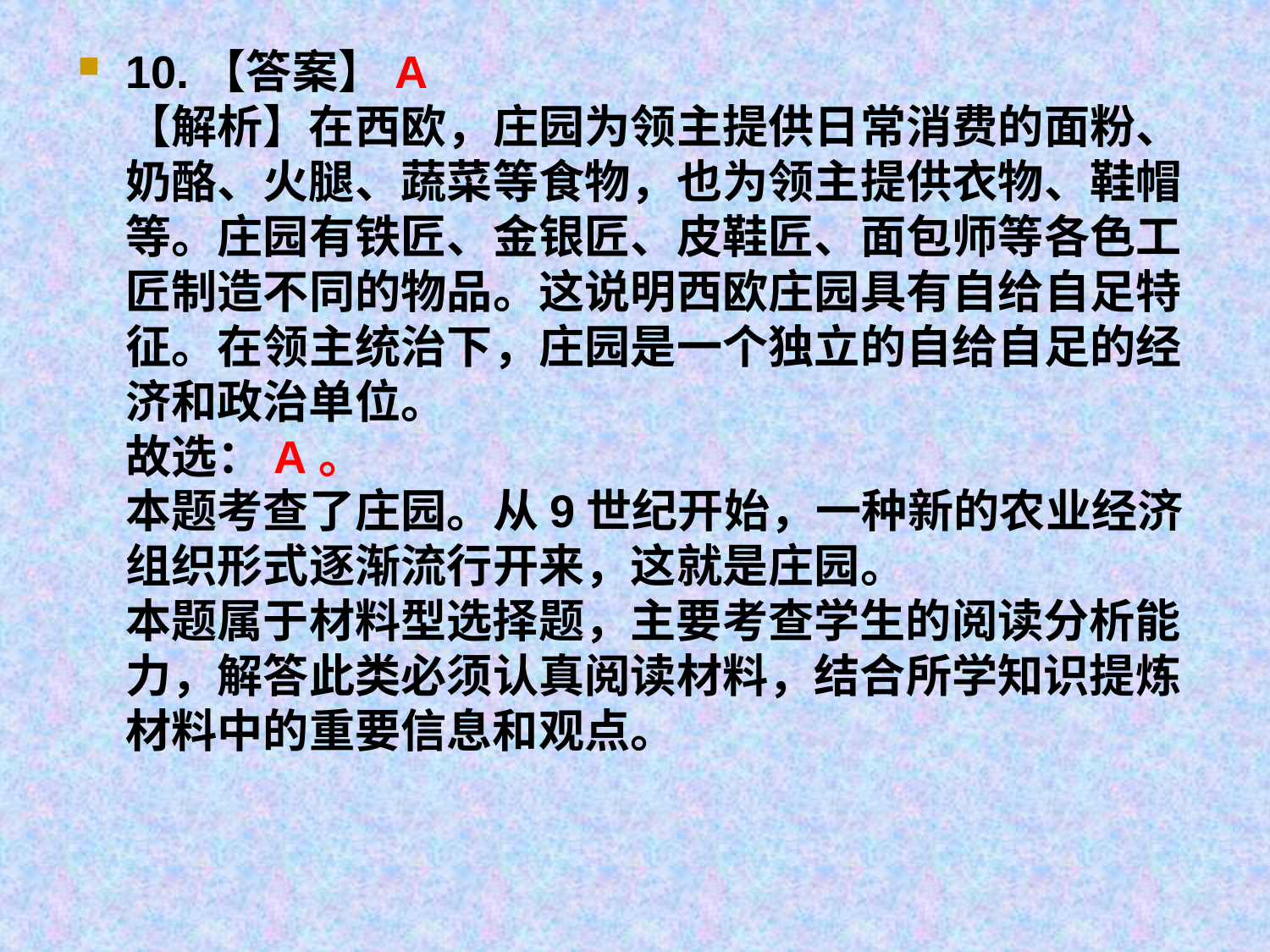

10.【答案】A
【解析】在西欧，庄园为领主提供日常消费的面粉、奶酪、火腿、蔬菜等食物，也为领主提供衣物、鞋帽等。庄园有铁匠、金银匠、皮鞋匠、面包师等各色工匠制造不同的物品。这说明西欧庄园具有自给自足特征。在领主统治下，庄园是一个独立的自给自足的经济和政治单位。
故选：A。
本题考查了庄园。从9世纪开始，一种新的农业经济组织形式逐渐流行开来，这就是庄园。
本题属于材料型选择题，主要考查学生的阅读分析能力，解答此类必须认真阅读材料，结合所学知识提炼材料中的重要信息和观点。
#